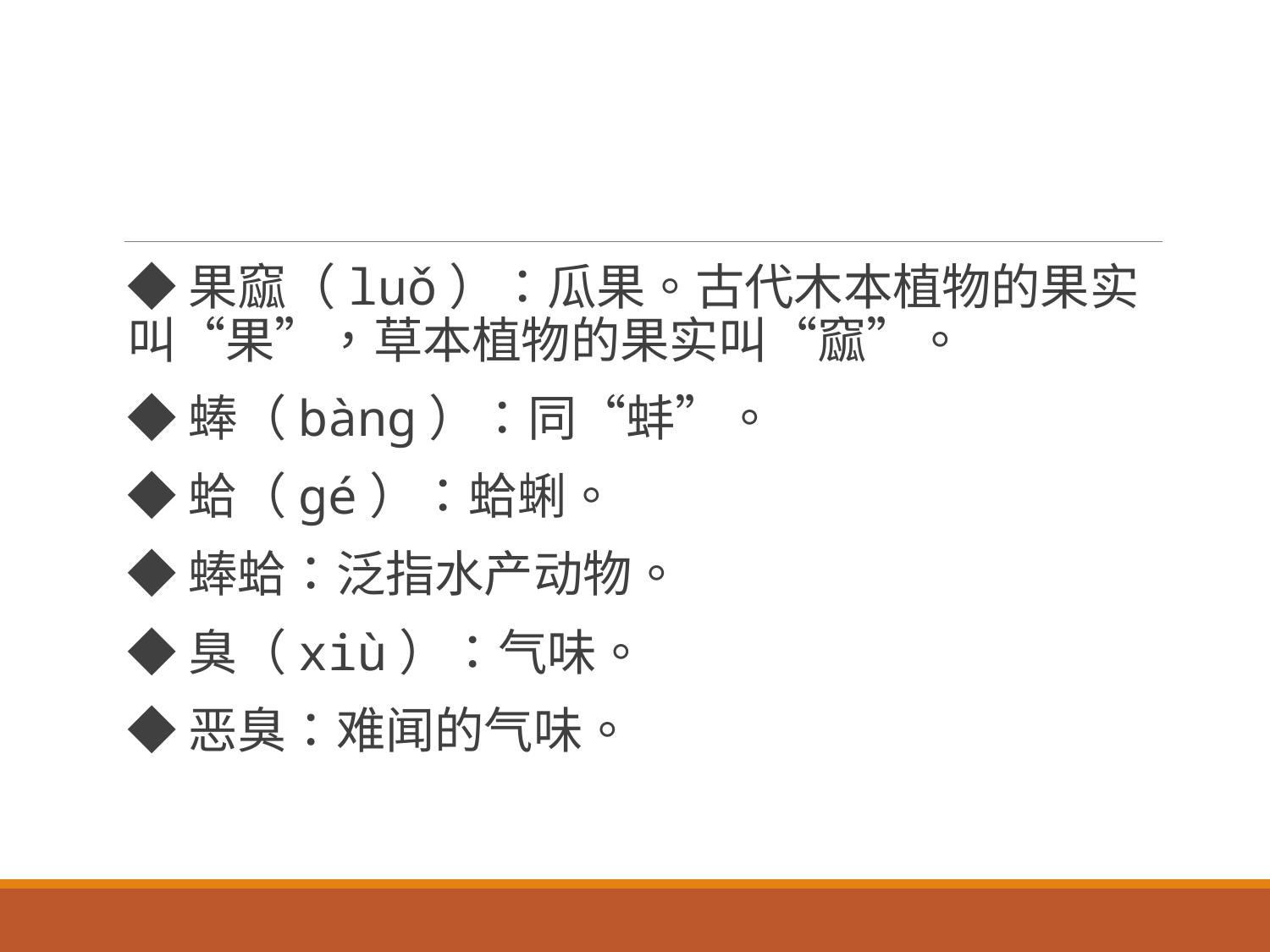

#
◆果窳（luǒ）：瓜果。古代木本植物的果实叫“果”，草本植物的果实叫“窳”。
◆蜯（bàng）：同“蚌”。
◆蛤（gé）：蛤蜊。
◆蜯蛤：泛指水产动物。
◆臭（xiù）：气味。
◆恶臭：难闻的气味。